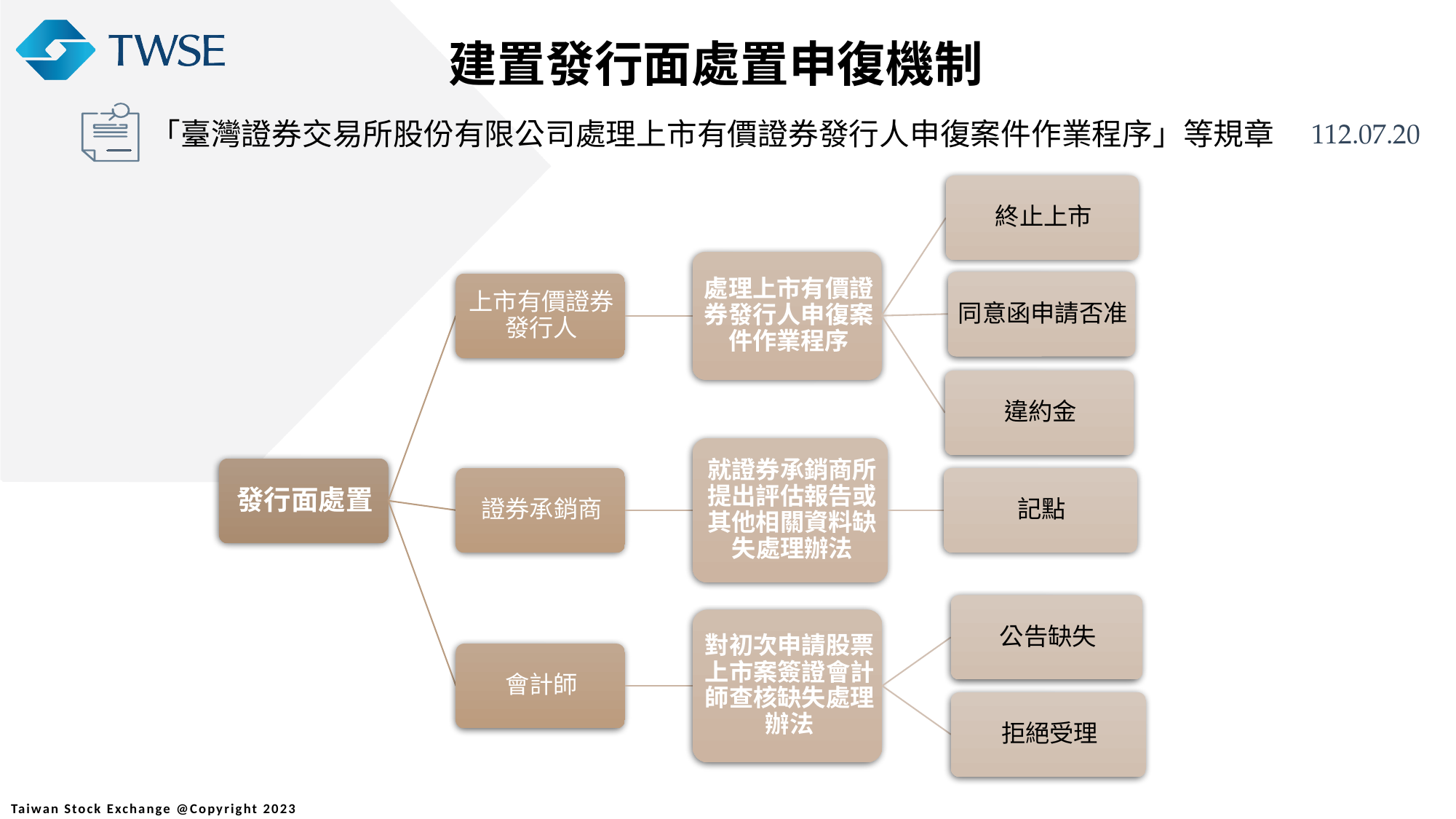

建置發行面處置申復機制

「臺灣證券交易所股份有限公司處理上市有價證券發行人申復案件作業程序」等規章
112.07.20
發行面處置

上市有價證券發行人

處理上市有價證券發行人申復案件作業程序

違約金

終止上市

同意函申請否准

證券承銷商

就證券承銷商所提出評估報告或其他相關資料缺失處理辦法

記點

會計師

對初次申請股票上市案簽證會計師查核缺失處理辦法

公告缺失

拒絕受理
24